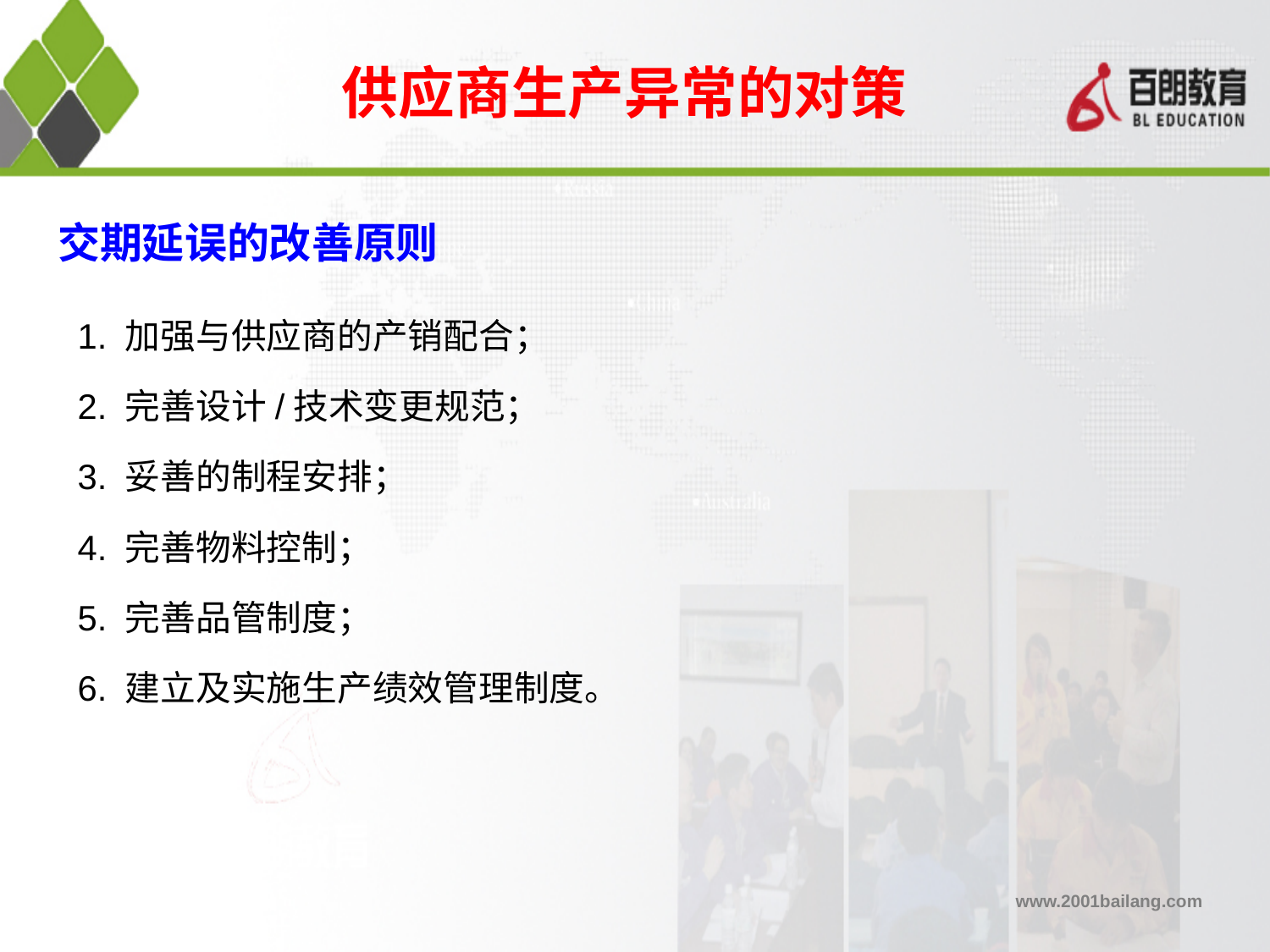

供应商生产异常的对策
# 交期延误的改善原则
1. 加强与供应商的产销配合；
2. 完善设计/技术变更规范；
3. 妥善的制程安排；
4. 完善物料控制；
5. 完善品管制度；
6. 建立及实施生产绩效管理制度。